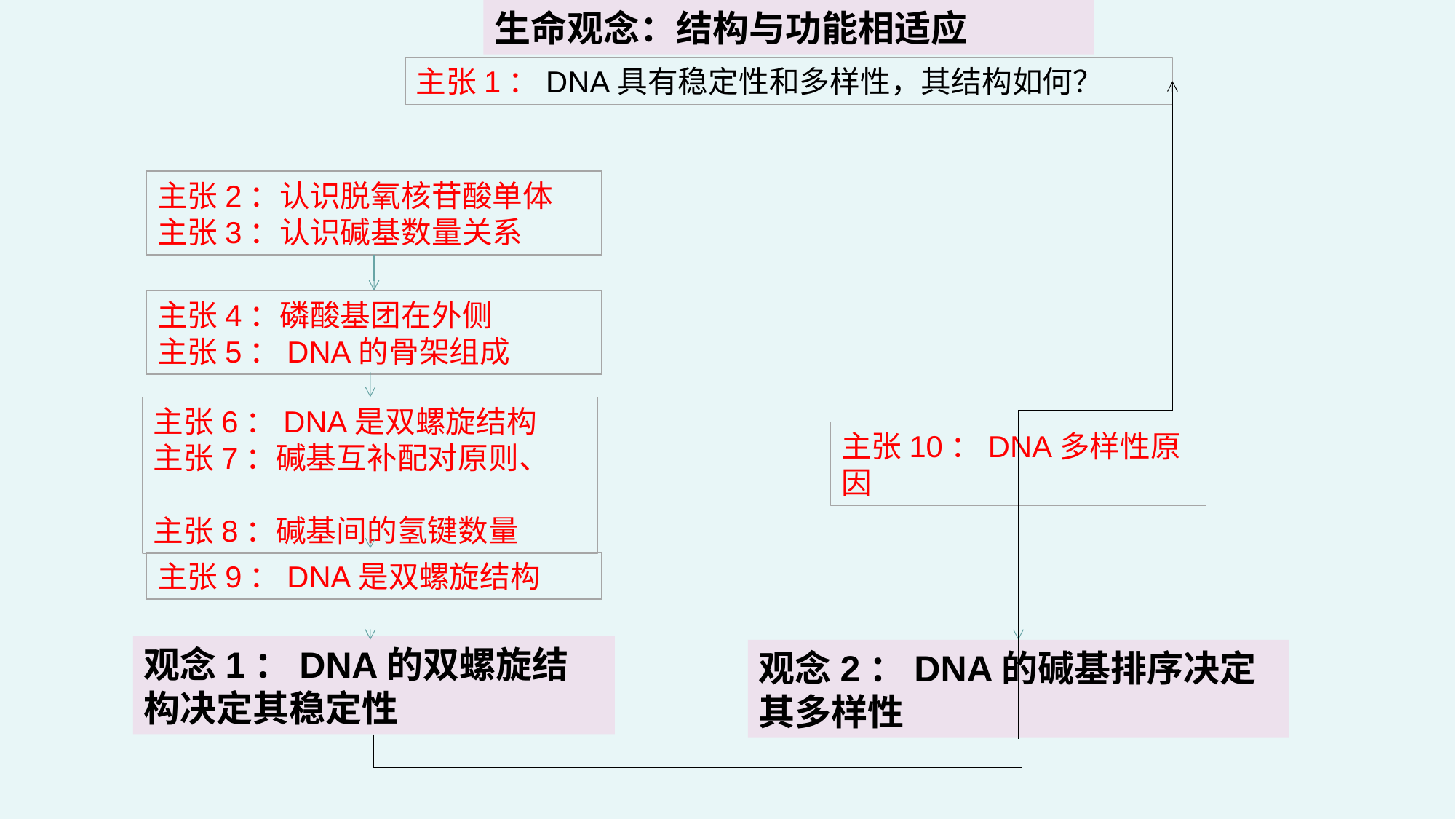

生命观念：结构与功能相适应
主张1：DNA具有稳定性和多样性，其结构如何？
主张2：认识脱氧核苷酸单体
主张3：认识碱基数量关系
主张4：磷酸基团在外侧
主张5：DNA的骨架组成
主张6：DNA是双螺旋结构
主张7：碱基互补配对原则、
主张8：碱基间的氢键数量
主张10：DNA多样性原因
主张9：DNA是双螺旋结构
观念1：DNA的双螺旋结构决定其稳定性
观念2：DNA的碱基排序决定其多样性